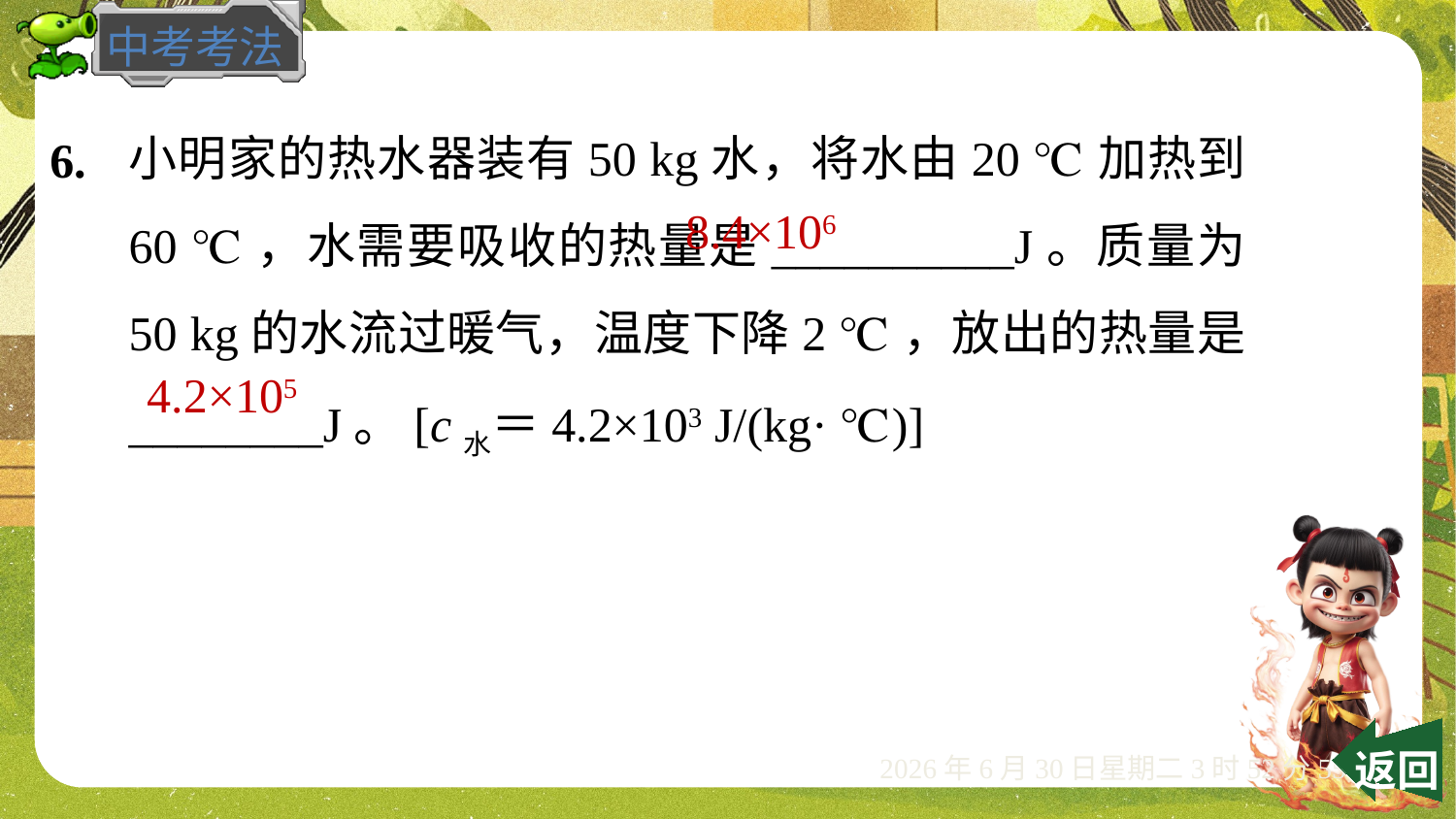

小明家的热水器装有50 kg水，将水由20 ℃加热到60 ℃，水需要吸收的热量是__________J。质量为50 kg的水流过暖气，温度下降2 ℃，放出的热量是________J。[c水＝4.2×103 J/(kg· ℃)]
6.
8.4×106
4.2×105
 返回